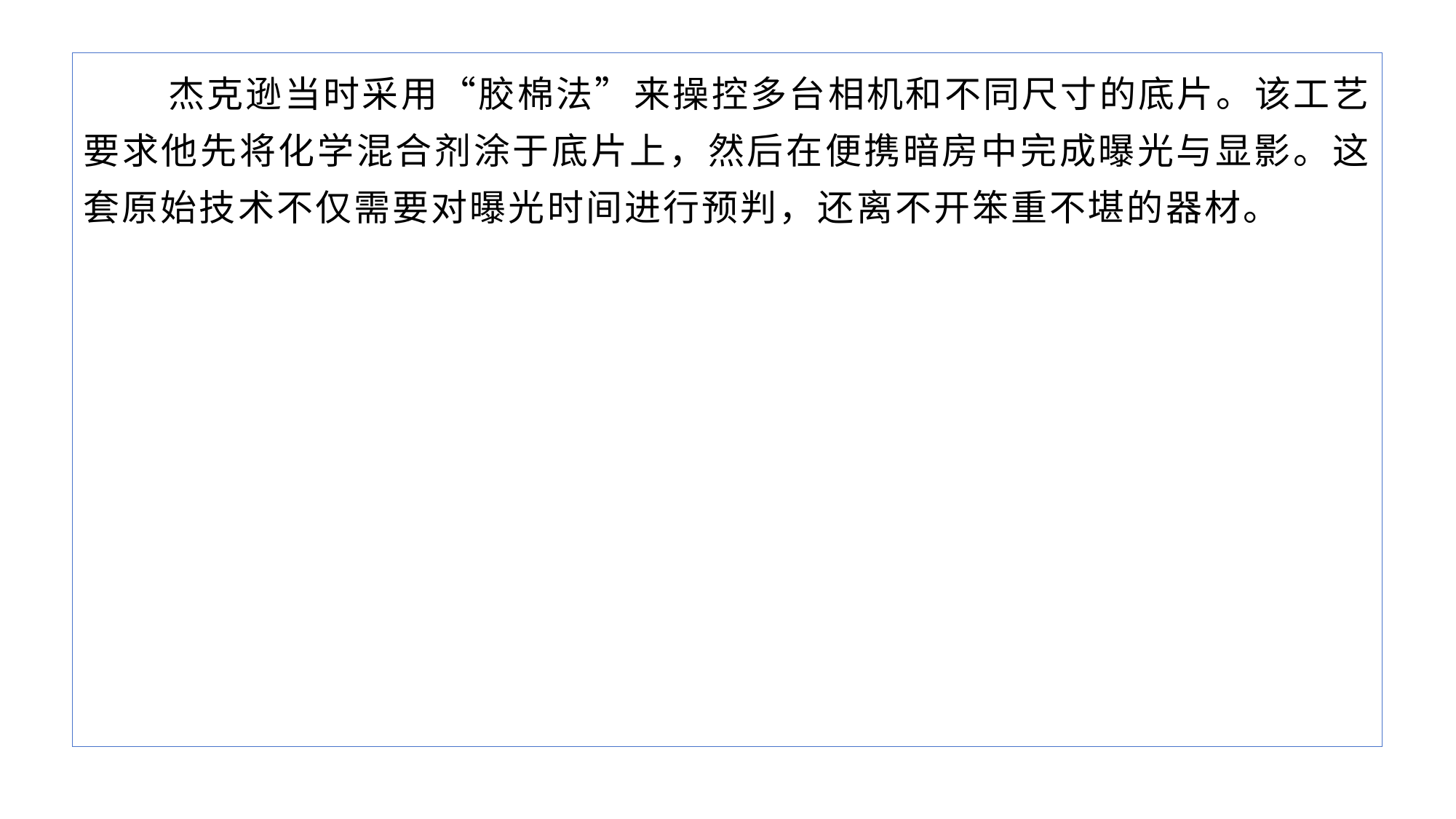

杰克逊当时采用“胶棉法”来操控多台相机和不同尺寸的底片。该工艺要求他先将化学混合剂涂于底片上，然后在便携暗房中完成曝光与显影。这套原始技术不仅需要对曝光时间进行预判，还离不开笨重不堪的器材。